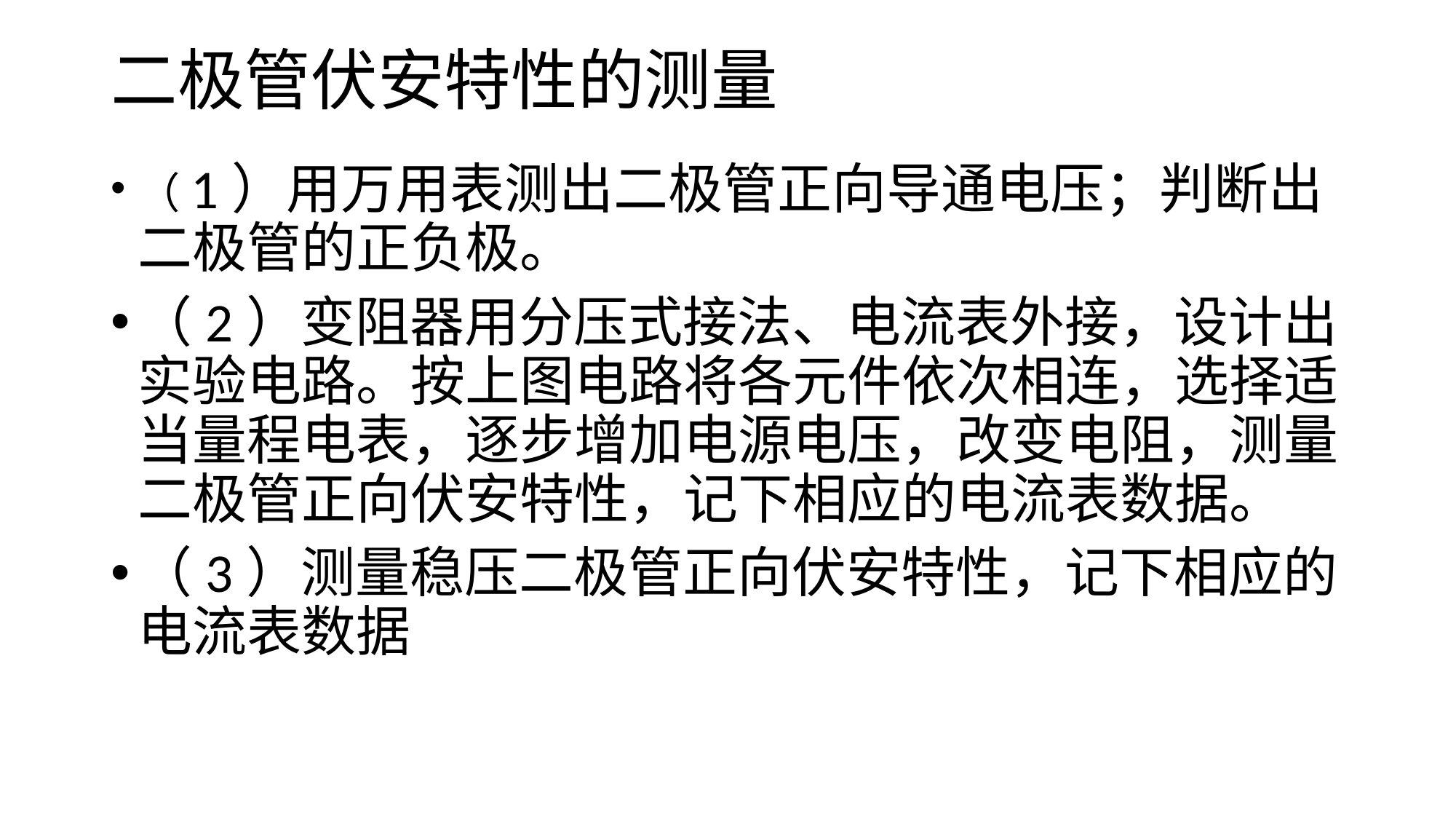

# 二极管伏安特性的测量
（1）用万用表测出二极管正向导通电压；判断出二极管的正负极。
（2）变阻器用分压式接法、电流表外接，设计出实验电路。按上图电路将各元件依次相连，选择适当量程电表，逐步增加电源电压，改变电阻，测量二极管正向伏安特性，记下相应的电流表数据。
（3）测量稳压二极管正向伏安特性，记下相应的电流表数据